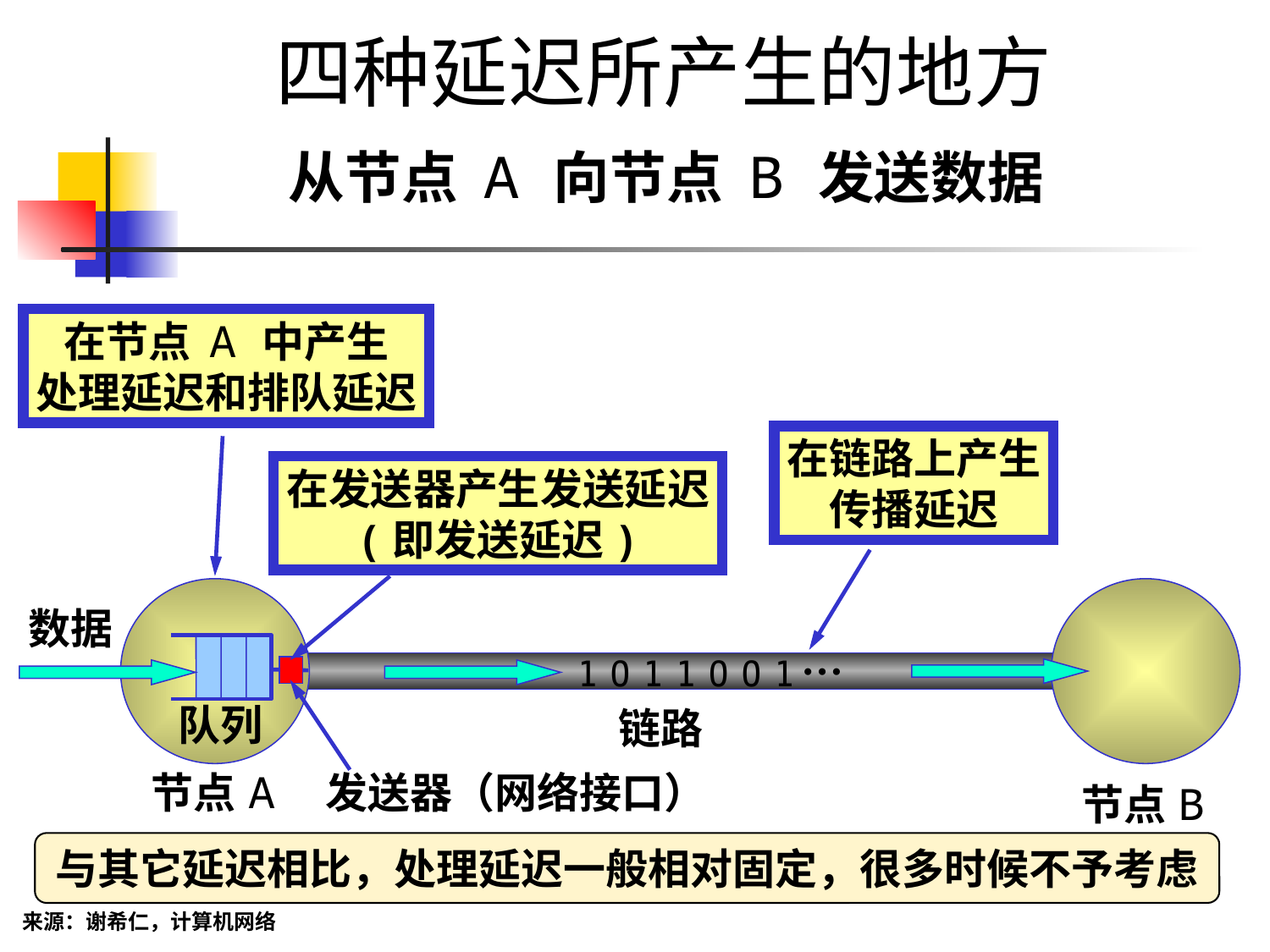

# 四种延迟所产生的地方
从节点 A 向节点 B 发送数据
在节点 A 中产生
处理延迟和排队延迟
在链路上产生
传播延迟

在发送器产生发送延迟
(即发送延迟)

数据
…

1 0 1 1 0 0 1

队列
链路
节点 A
发送器（网络接口）
节点 B
与其它延迟相比，处理延迟一般相对固定，很多时候不予考虑
来源：谢希仁，计算机网络